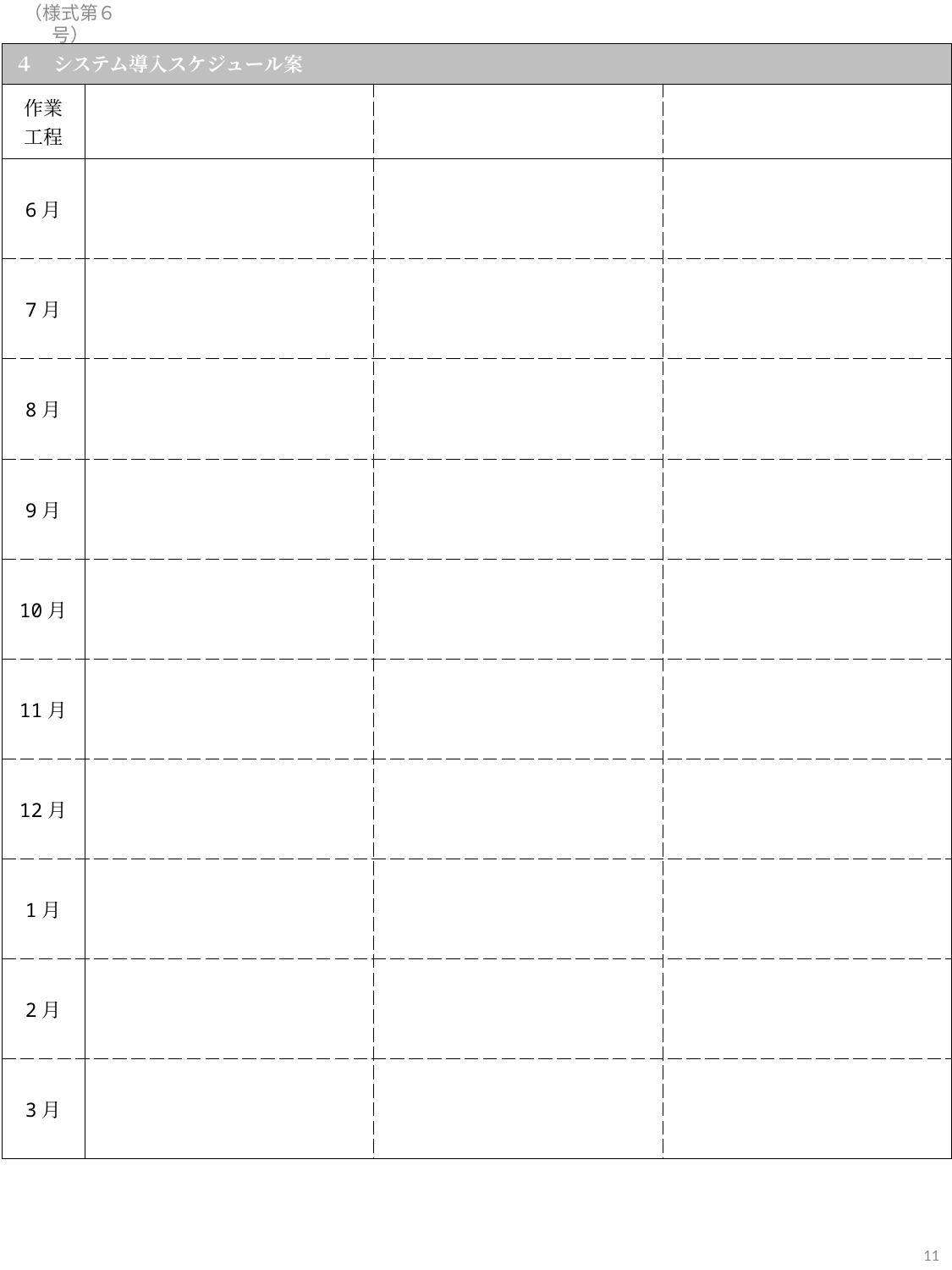

（様式第６号）
| ４　システム導入スケジュール案 |  |  |  |
| --- | --- | --- | --- |
| 作業工程 |  |  |  |
| 6月 |  |  |  |
| 7月 |  |  |  |
| 8月 |  |  |  |
| 9月 |  |  |  |
| 10月 |  |  |  |
| 11月 |  |  |  |
| 12月 |  |  |  |
| 1月 |  |  |  |
| 2月 |  |  |  |
| 3月 |  |  |  |
11